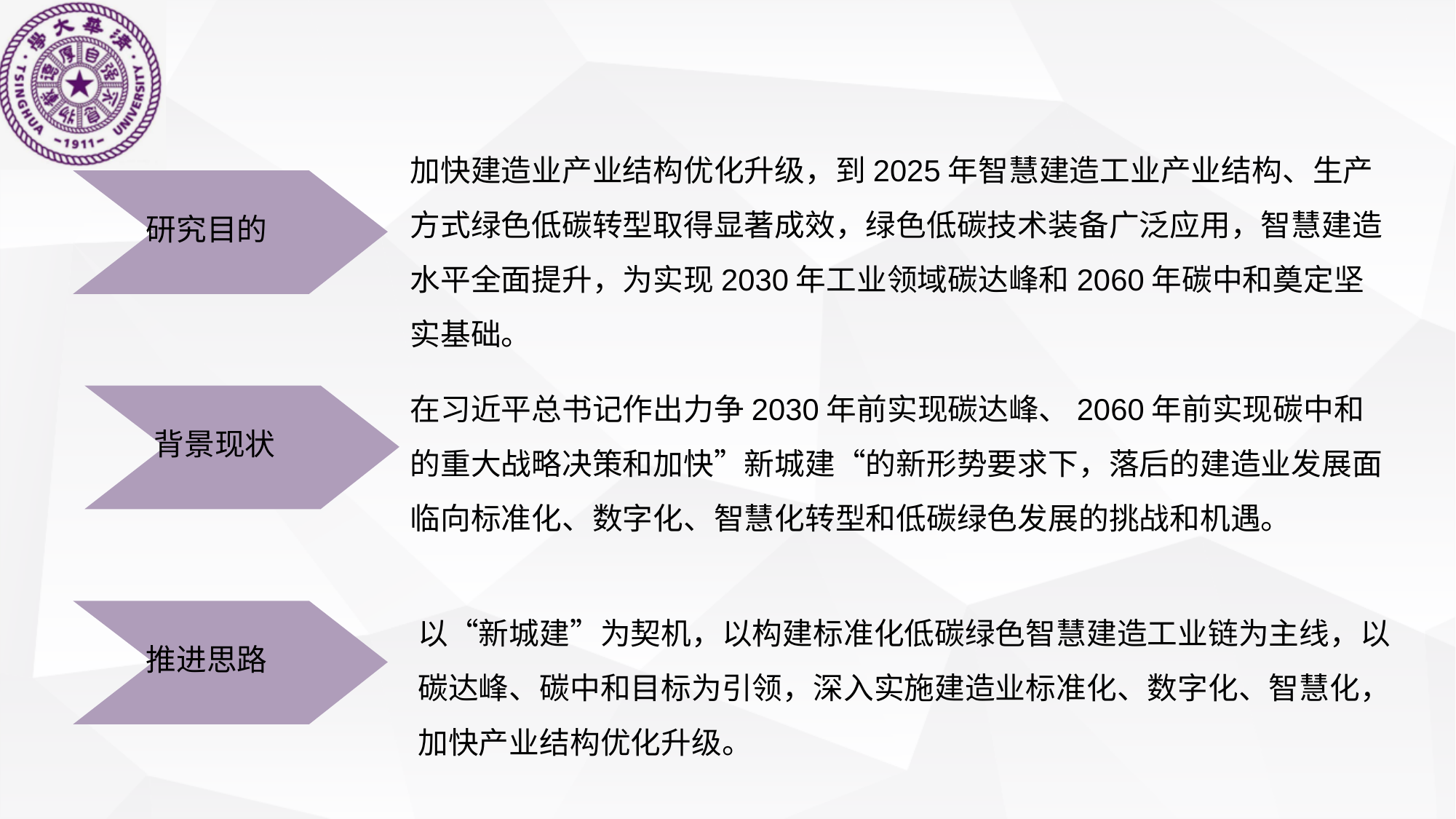

加快建造业产业结构优化升级，到2025年智慧建造工业产业结构、生产方式绿色低碳转型取得显著成效，绿色低碳技术装备广泛应用，智慧建造水平全面提升，为实现2030年工业领域碳达峰和2060年碳中和奠定坚实基础。

研究目的
在习近平总书记作出力争2030年前实现碳达峰、2060年前实现碳中和的重大战略决策和加快”新城建“的新形势要求下，落后的建造业发展面临向标准化、数字化、智慧化转型和低碳绿色发展的挑战和机遇。

背景现状
以“新城建”为契机，以构建标准化低碳绿色智慧建造工业链为主线，以碳达峰、碳中和目标为引领，深入实施建造业标准化、数字化、智慧化，加快产业结构优化升级。

推进思路